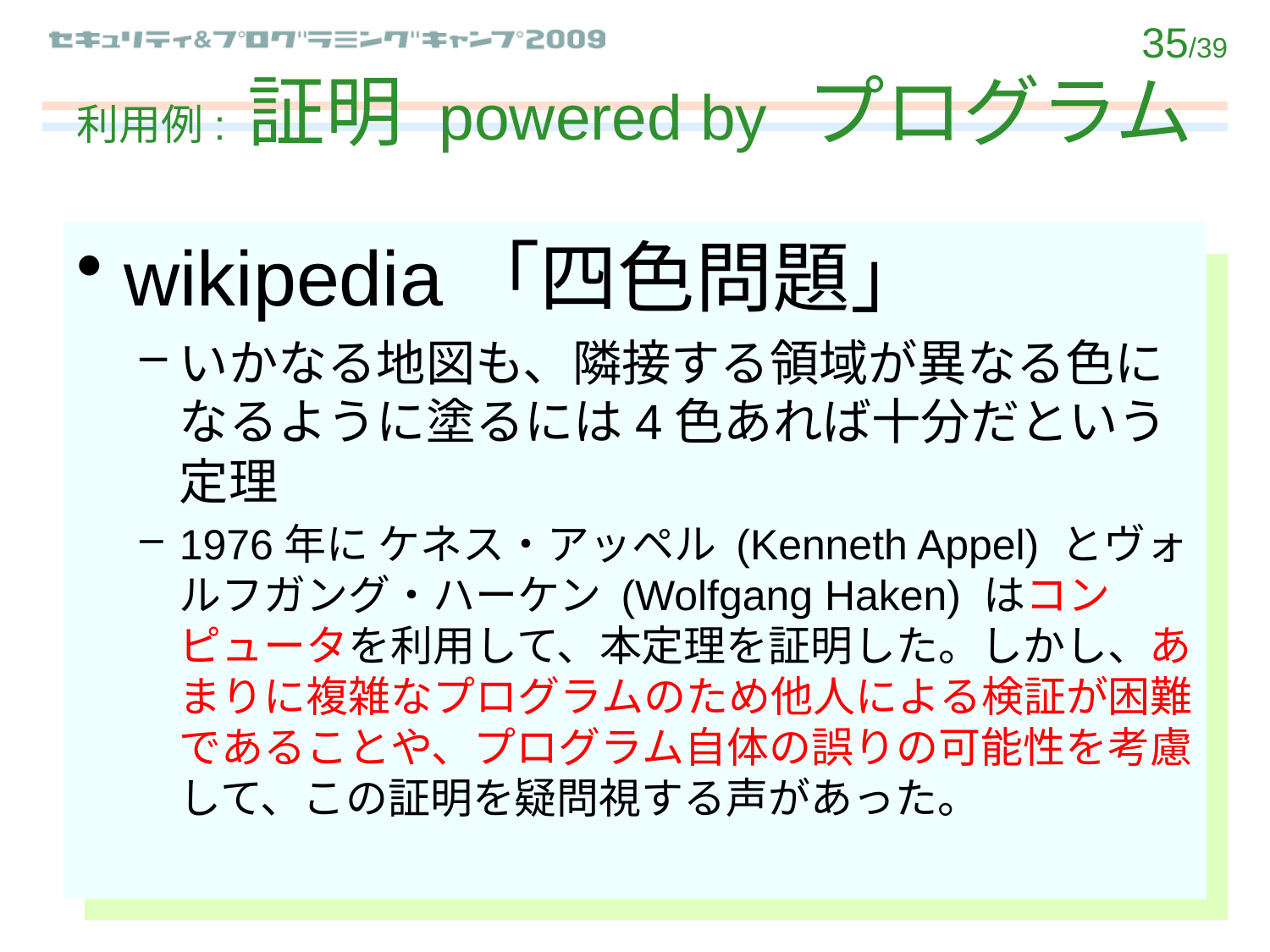

# 利用例: 証明 powered by プログラム
wikipedia「四色問題」
いかなる地図も、隣接する領域が異なる色になるように塗るには4色あれば十分だという定理
1976年に ケネス・アッペル (Kenneth Appel) とヴォルフガング・ハーケン (Wolfgang Haken) はコンピュータを利用して、本定理を証明した。しかし、あまりに複雑なプログラムのため他人による検証が困難であることや、プログラム自体の誤りの可能性を考慮して、この証明を疑問視する声があった。